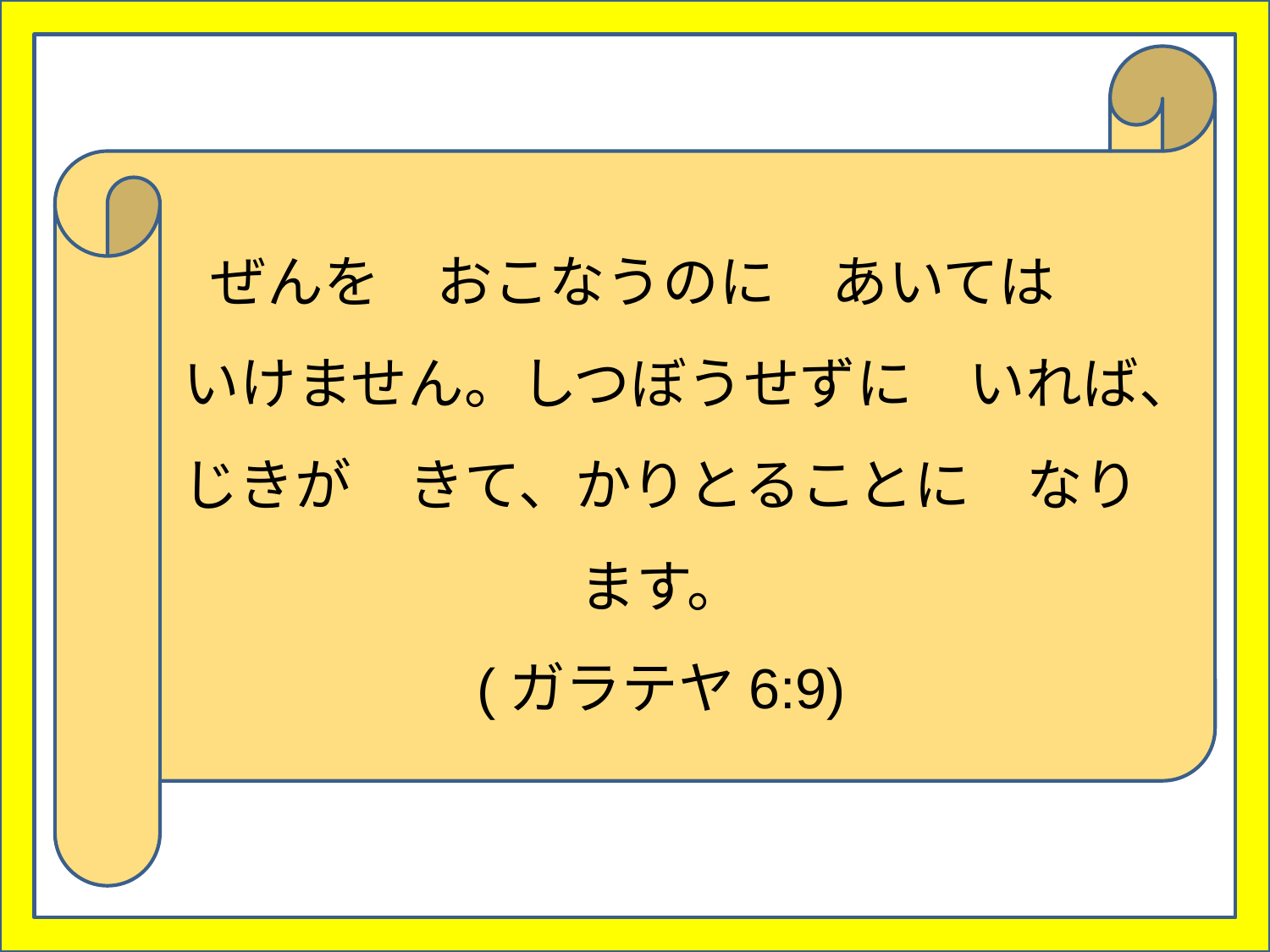

ぜんを　おこなうのに　あいては
いけません。しつぼうせずに　いれば、
じきが　きて、かりとることに　なります。
(ガラテヤ6:9)